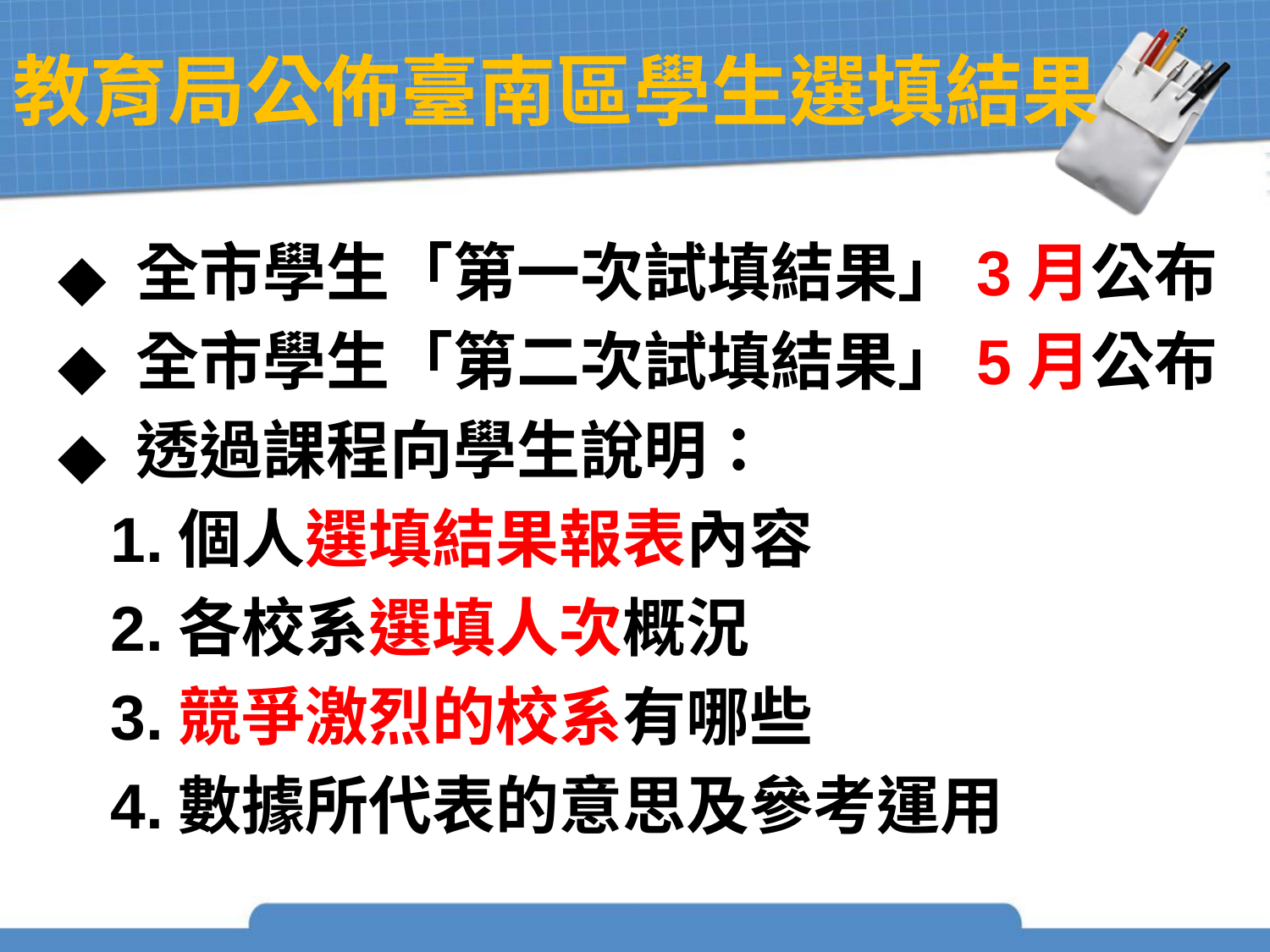

教育局公佈臺南區學生選填結果
 全市學生「第一次試填結果」3月公布
 全市學生「第二次試填結果」5月公布
 透過課程向學生說明：
   1.個人選填結果報表內容
   2.各校系選填人次概況
   3.競爭激烈的校系有哪些
   4.數據所代表的意思及參考運用